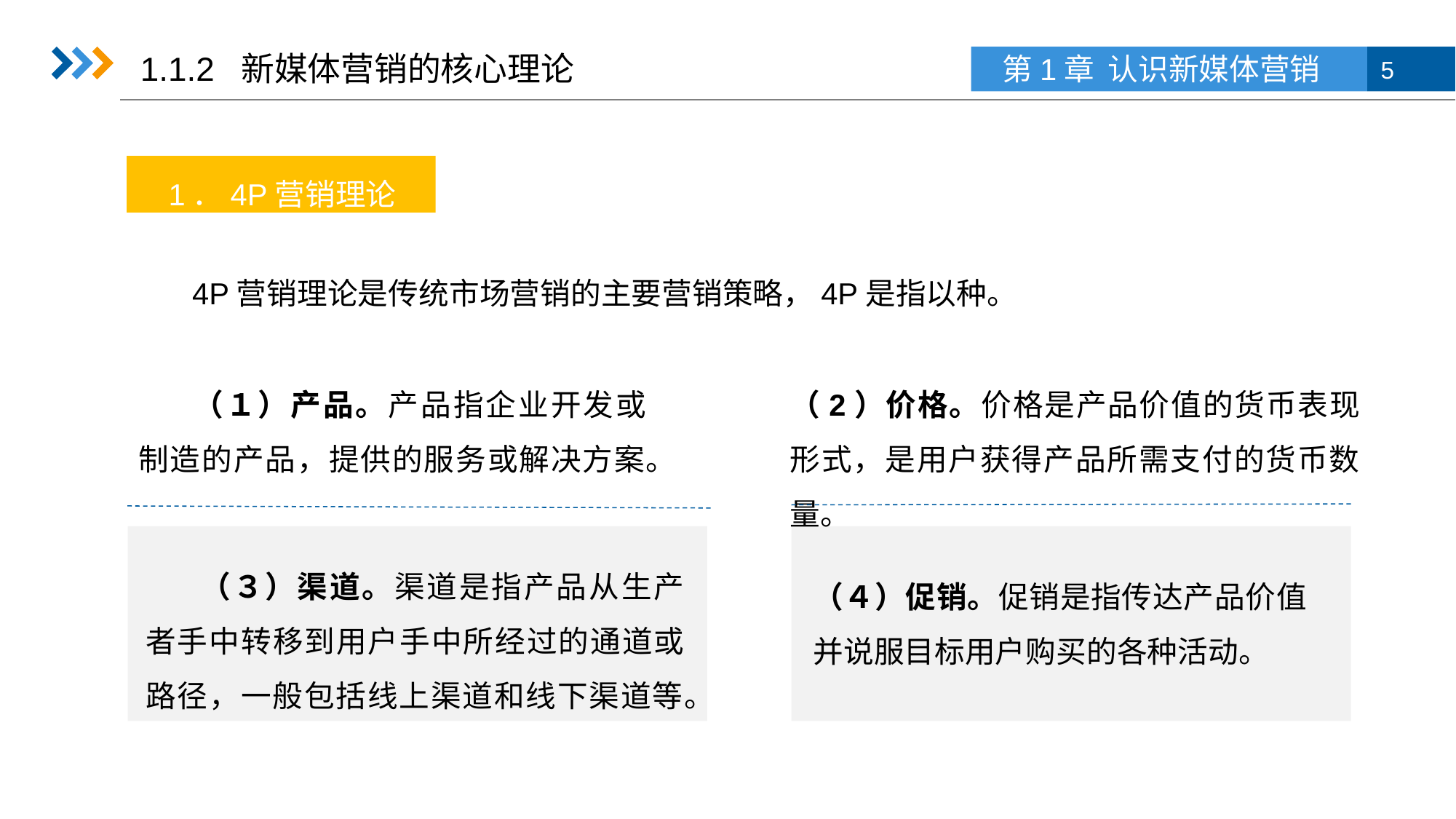

1.1.2  新媒体营销的核心理论
1．4P营销理论
4P营销理论是传统市场营销的主要营销策略，4P是指以种。
（１）产品。产品指企业开发或制造的产品，提供的服务或解决方案。
（2）价格。价格是产品价值的货币表现形式，是用户获得产品所需支付的货币数量。

（３）渠道。渠道是指产品从生产者手中转移到用户手中所经过的通道或路径，一般包括线上渠道和线下渠道等。
（４）促销。促销是指传达产品价值并说服目标用户购买的各种活动。